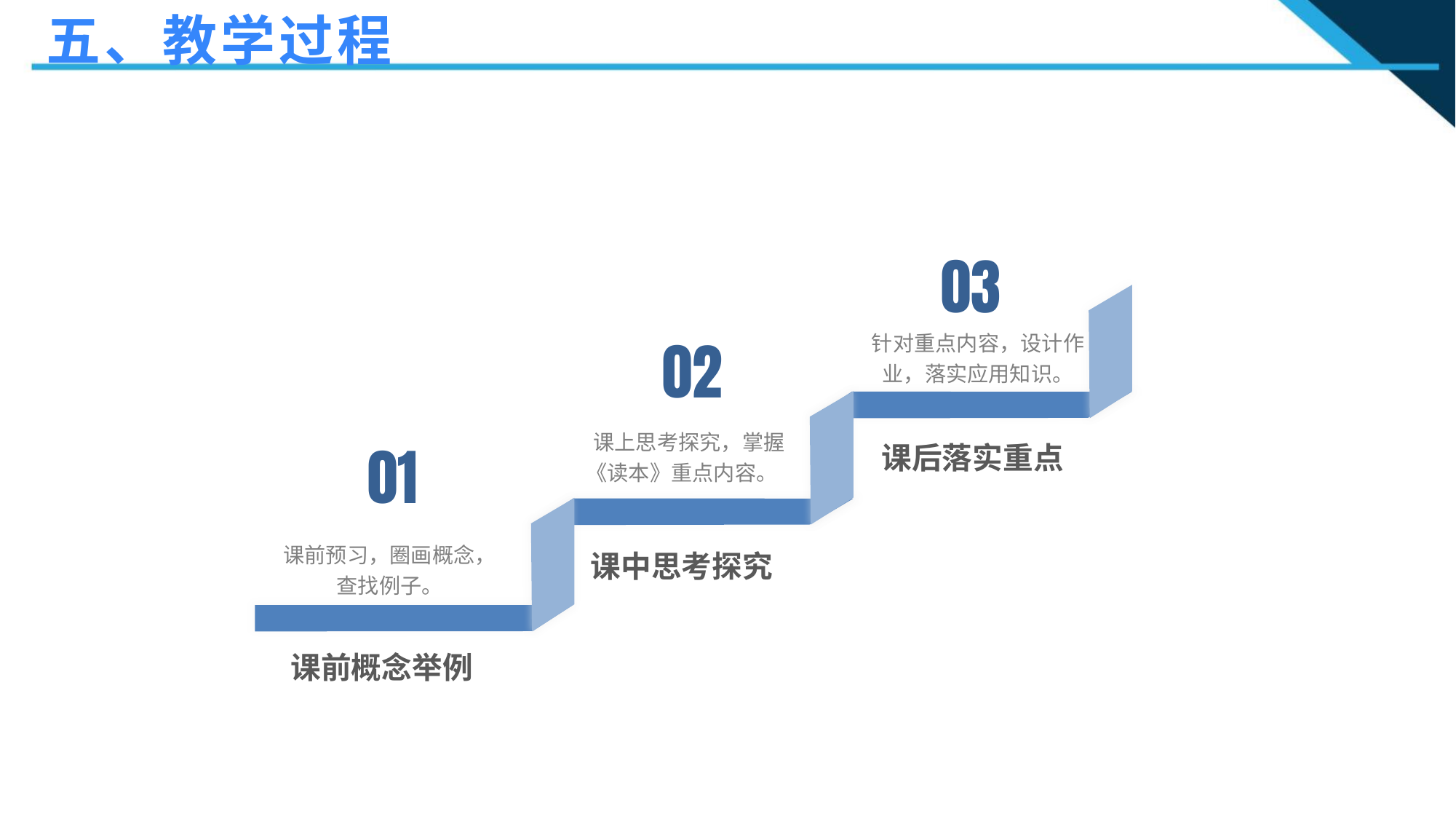

五、教学过程

03

02

01

针对重点内容，设计作业，落实应用知识。
  课上思考探究，掌握《读本》重点内容。
课后落实重点
课前预习，圈画概念，查找例子。
课中思考探究
课前概念举例